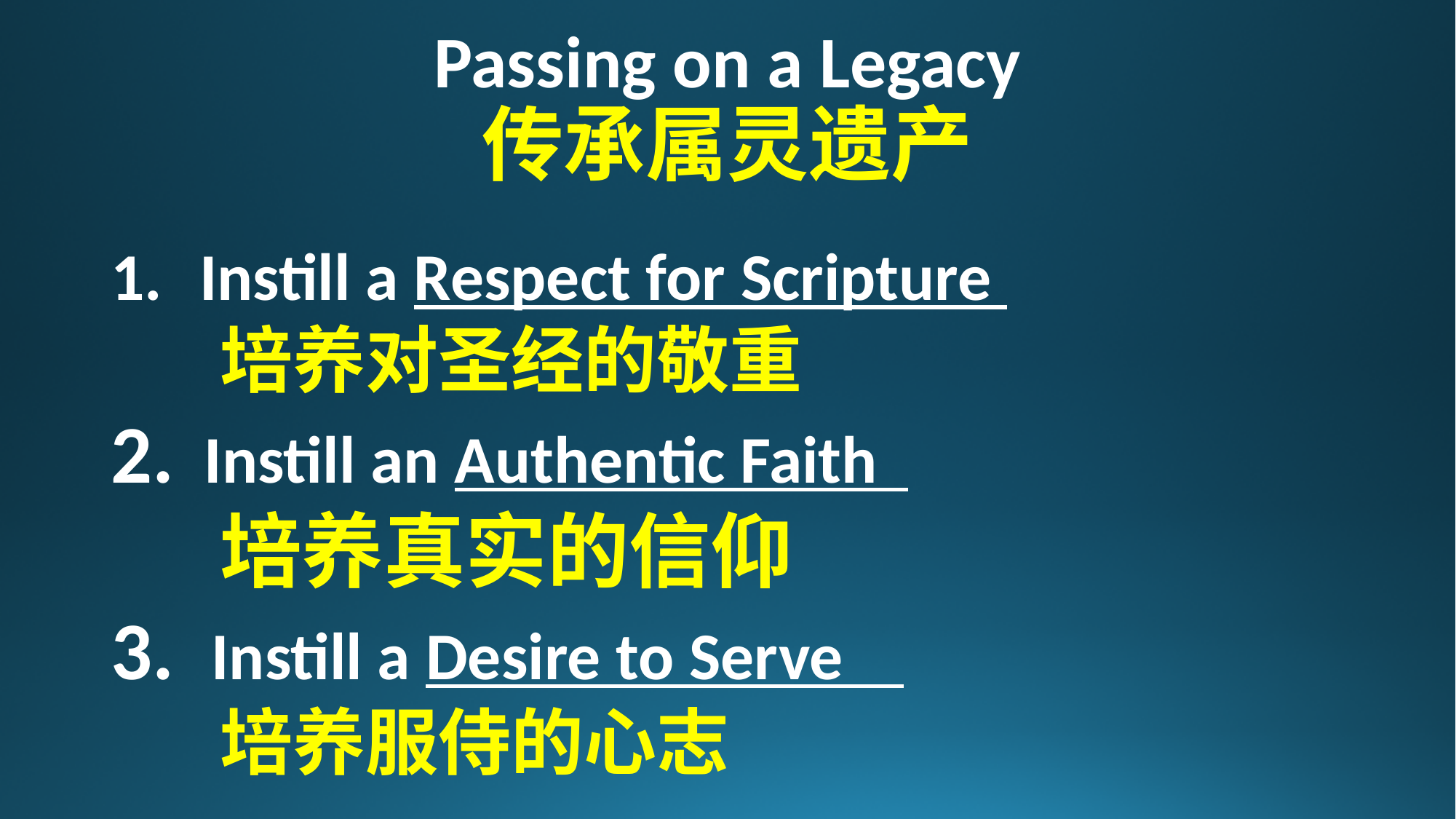

# Passing on a Legacy 传承属灵遗产
Instill a Respect for Scripture
	培养对圣经的敬重
2.  Instill an Authentic Faith
	培养真实的信仰
3.  Instill a Desire to Serve
	培养服侍的心志